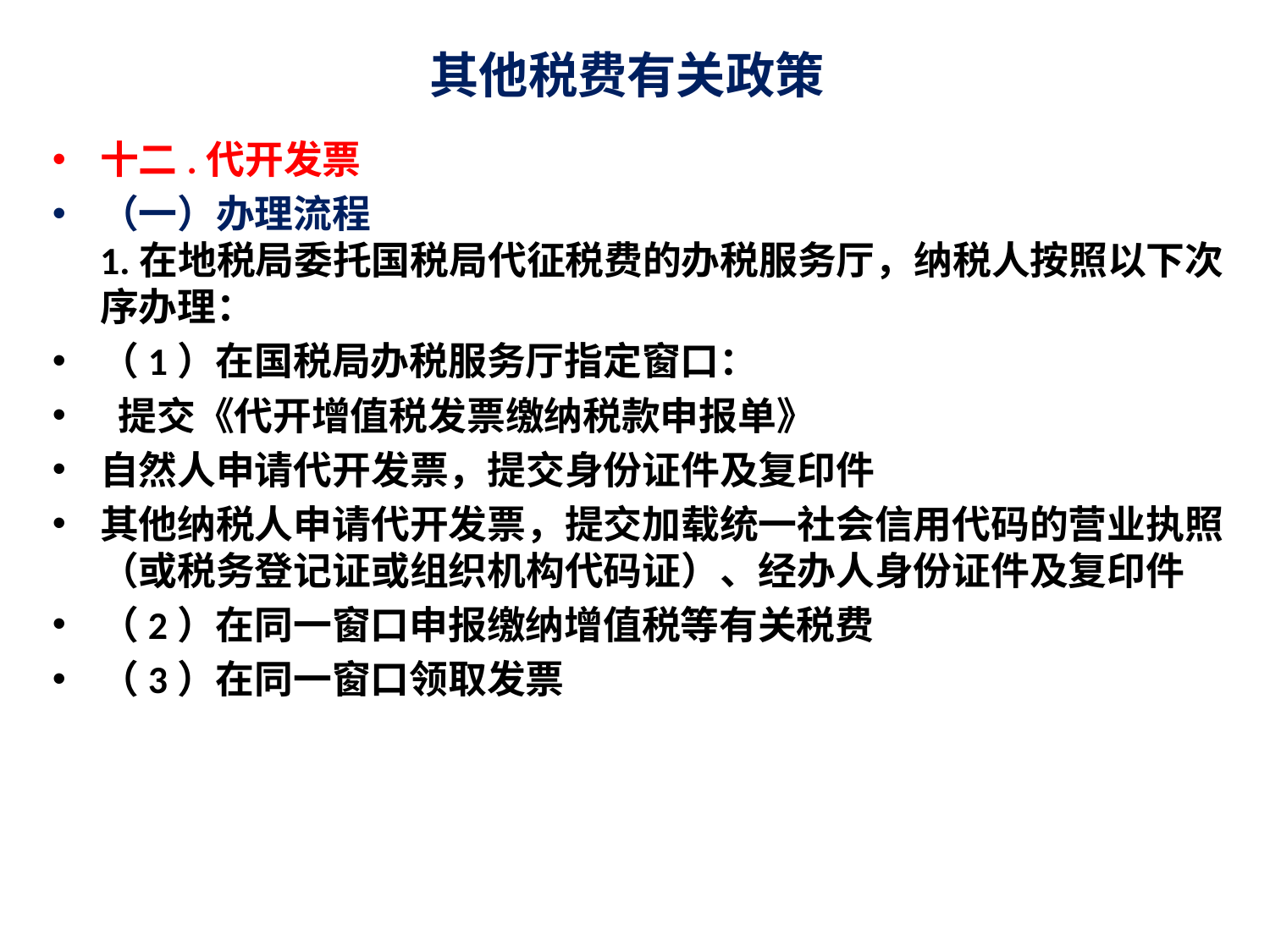

# 其他税费有关政策
十二.代开发票
（一）办理流程
1.在地税局委托国税局代征税费的办税服务厅，纳税人按照以下次序办理：
（1）在国税局办税服务厅指定窗口：
 提交《代开增值税发票缴纳税款申报单》
自然人申请代开发票，提交身份证件及复印件
其他纳税人申请代开发票，提交加载统一社会信用代码的营业执照（或税务登记证或组织机构代码证）、经办人身份证件及复印件
（2）在同一窗口申报缴纳增值税等有关税费
（3）在同一窗口领取发票